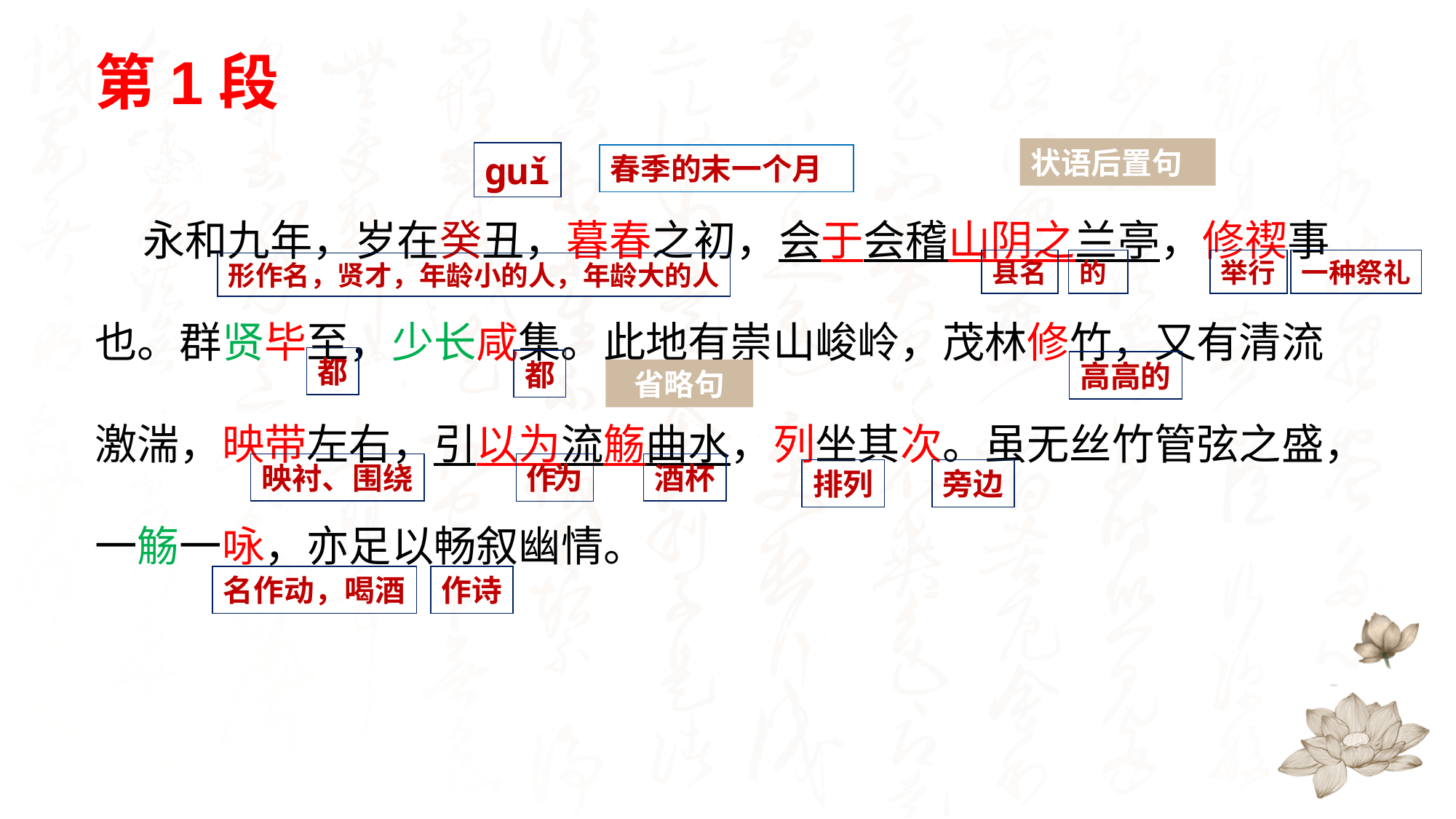

# 第1段
状语后置句
ɡuǐ
春季的末一个月
    永和九年，岁在癸丑，暮春之初，会于会稽山阴之兰亭，修禊事也。群贤毕至，少长咸集。此地有崇山峻岭，茂林修竹，又有清流激湍，映带左右，引以为流觞曲水，列坐其次。虽无丝竹管弦之盛，一觞一咏，亦足以畅叙幽情。
县名
的
举行
一种祭礼
形作名，贤才，年龄小的人，年龄大的人
都
都
高高的
省略句
映衬、围绕
作为
酒杯
排列
旁边
作诗
名作动，喝酒